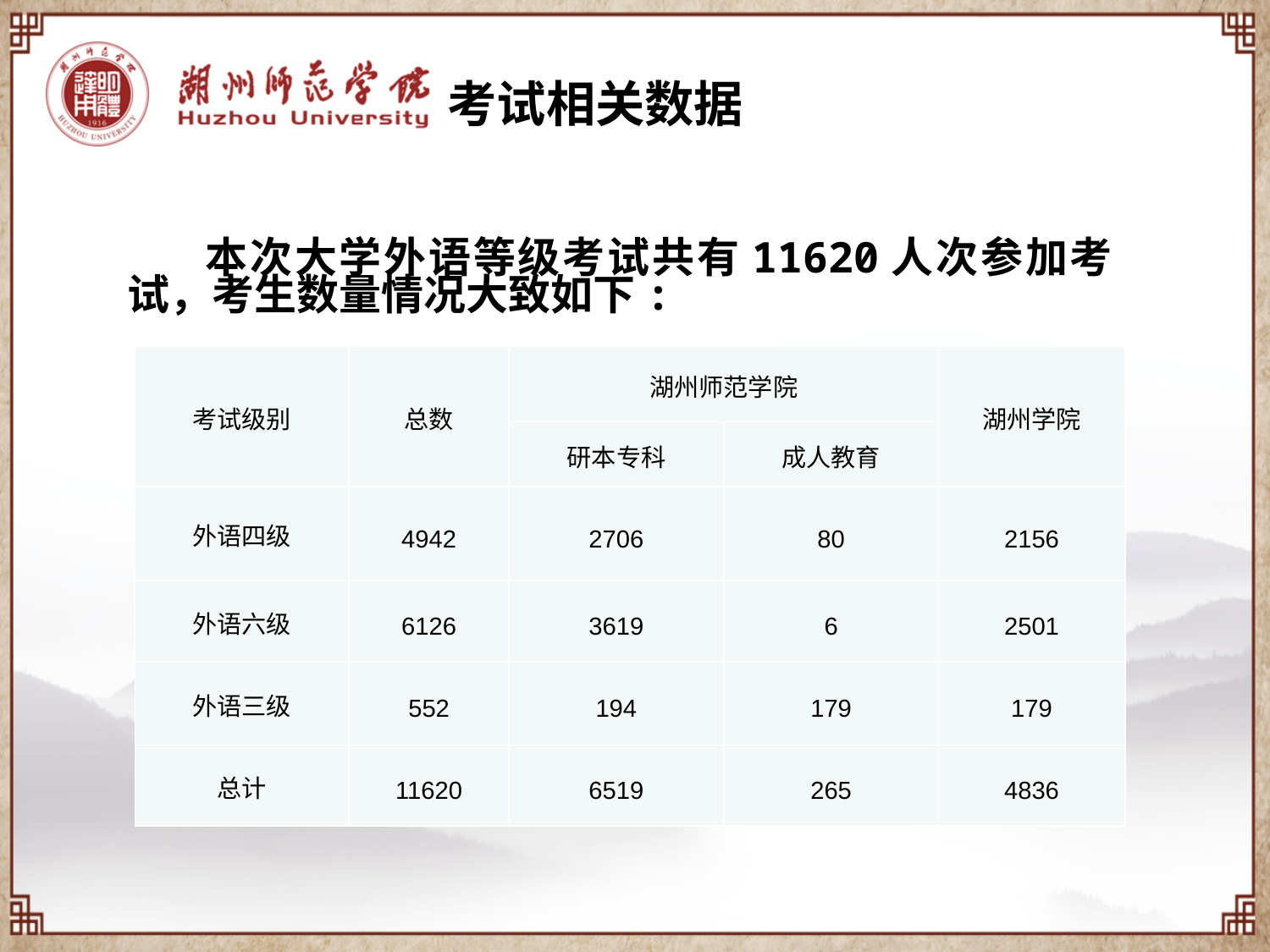

考试相关数据

  本次大学外语等级考试共有11620人次参加考试，考生数量情况大致如下:
| 考试级别 | 总数 | 湖州师范学院 |  | 湖州学院 |
| --- | --- | --- | --- | --- |
|  |  | 研本专科 | 成人教育 |  |
| 外语四级 | 4942 | 2706 | 80 | 2156 |
| 外语六级 | 6126 | 3619 | 6 | 2501 |
| 外语三级 | 552 | 194 | 179 | 179 |
| 总计 | 11620 | 6519 | 265 | 4836 |